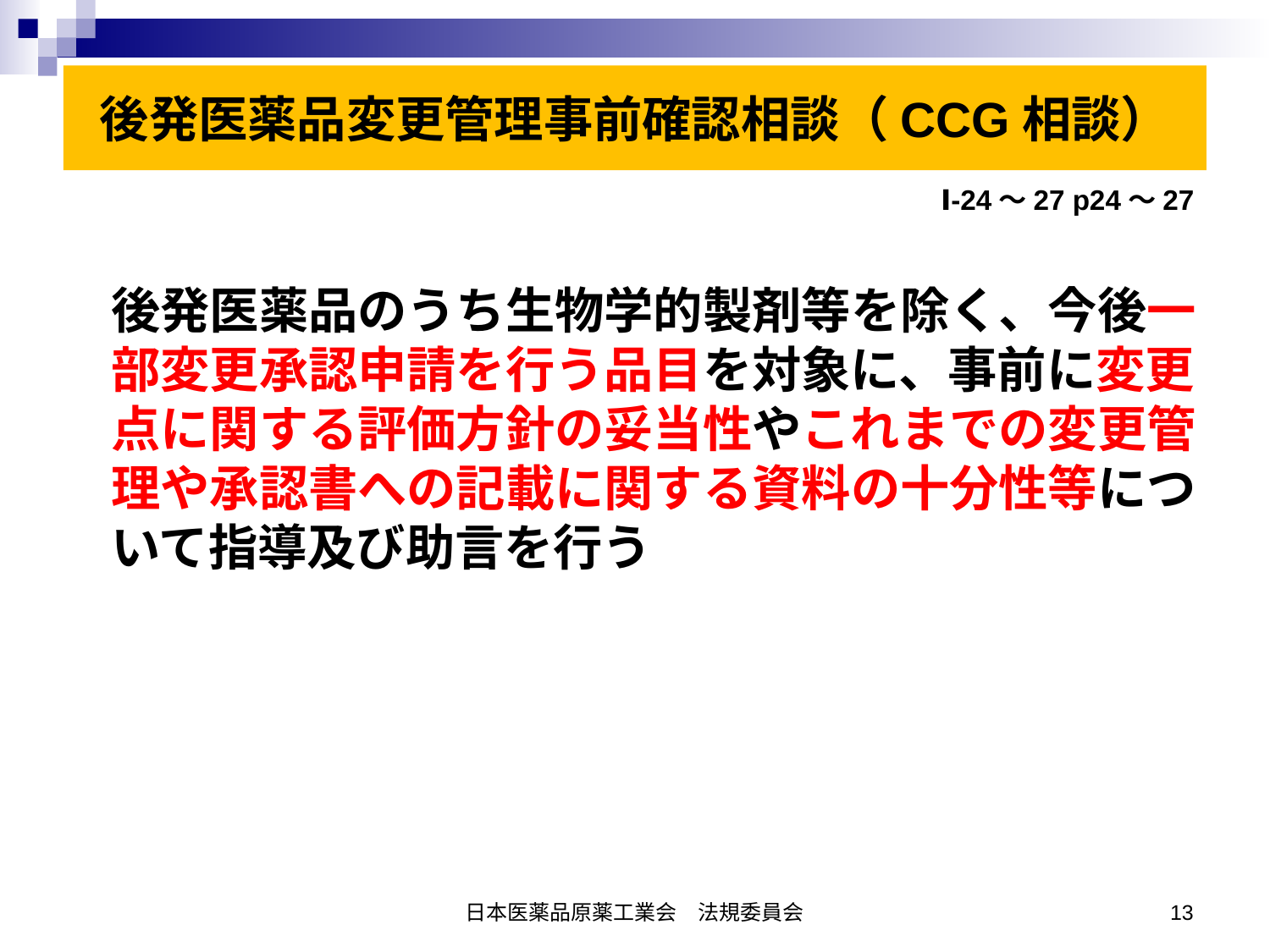

後発医薬品変更管理事前確認相談（CCG相談）
Ⅰ-24〜27 p24〜27
後発医薬品のうち生物学的製剤等を除く、今後一部変更承認申請を行う品目を対象に、事前に変更点に関する評価方針の妥当性やこれまでの変更管理や承認書への記載に関する資料の十分性等について指導及び助言を行う
日本医薬品原薬工業会　法規委員会
13